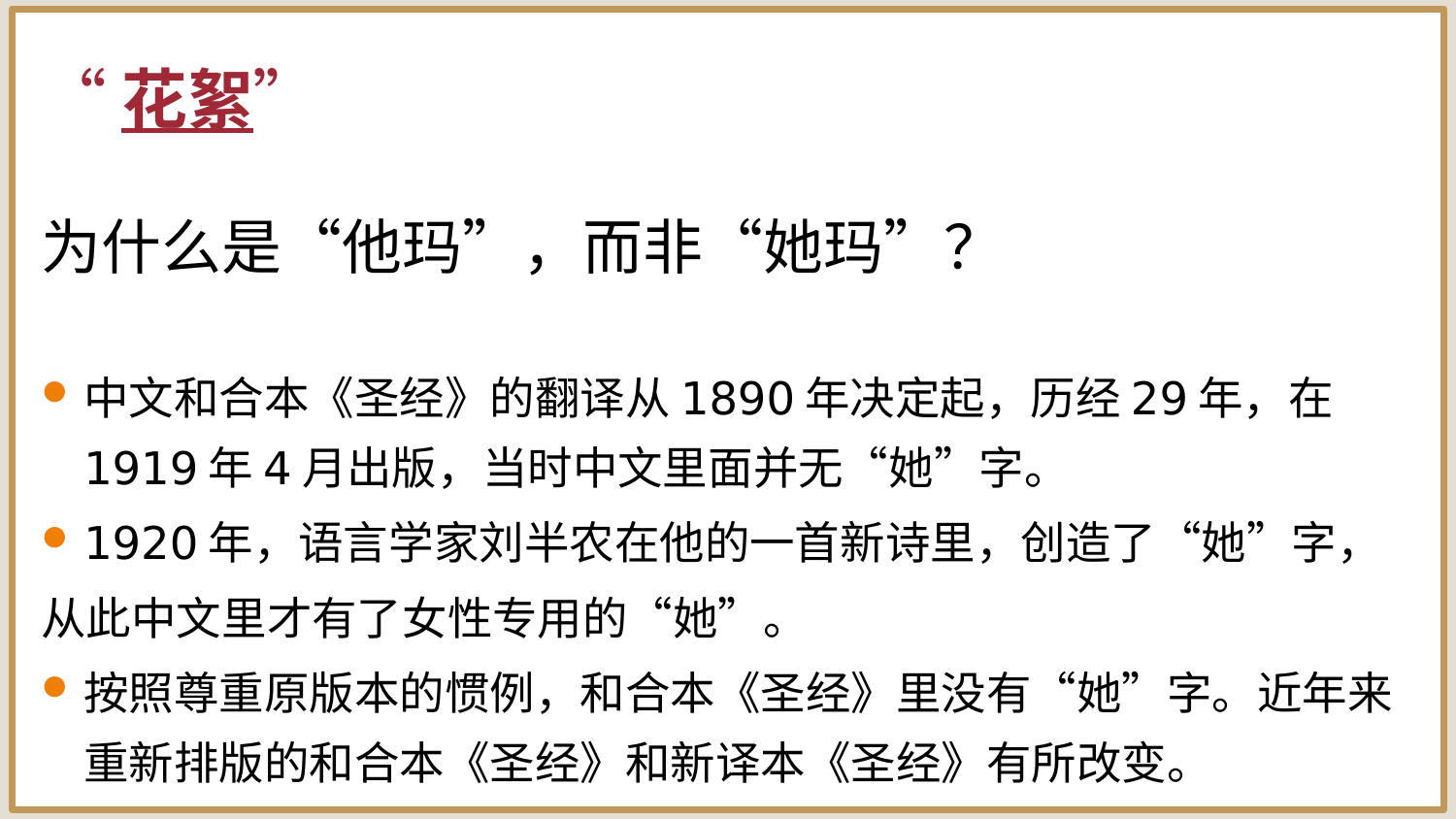

“花絮”

为什么是“他玛”，而非“她玛”？

中文和合本《圣经》的翻译从1890年决定起，历经29年，在1919年4月出版，当时中文里面并无“她”字。
1920年，语言学家刘半农在他的一首新诗里，创造了“她”字，
从此中文里才有了女性专用的“她”。
按照尊重原版本的惯例，和合本《圣经》里没有“她”字。近年来重新排版的和合本《圣经》和新译本《圣经》有所改变。